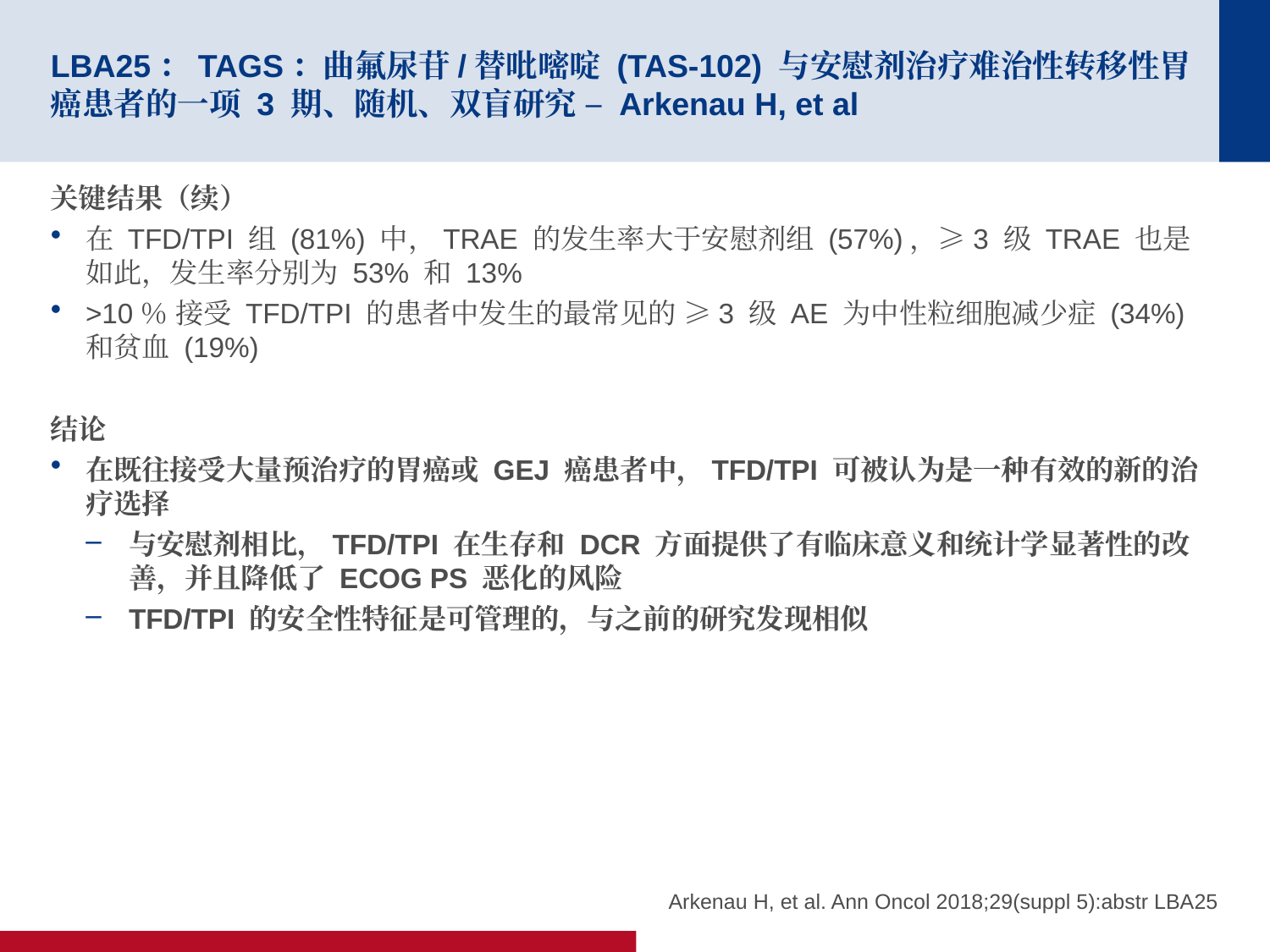

# LBA25：TAGS：曲氟尿苷/替吡嘧啶 (TAS-102) 与安慰剂治疗难治性转移性胃癌患者的一项 3 期、随机、双盲研究 – Arkenau H, et al
关键结果（续）
在 TFD/TPI 组 (81%) 中，TRAE 的发生率大于安慰剂组 (57%)，≥3 级 TRAE 也是如此，发生率分别为 53% 和 13%
>10％ 接受 TFD/TPI 的患者中发生的最常见的 ≥3 级 AE 为中性粒细胞减少症 (34%) 和贫血 (19%)

结论
在既往接受大量预治疗的胃癌或 GEJ 癌患者中，TFD/TPI 可被认为是一种有效的新的治疗选择
与安慰剂相比，TFD/TPI 在生存和 DCR 方面提供了有临床意义和统计学显著性的改善，并且降低了 ECOG PS 恶化的风险
TFD/TPI 的安全性特征是可管理的，与之前的研究发现相似
Arkenau H, et al. Ann Oncol 2018;29(suppl 5):abstr LBA25